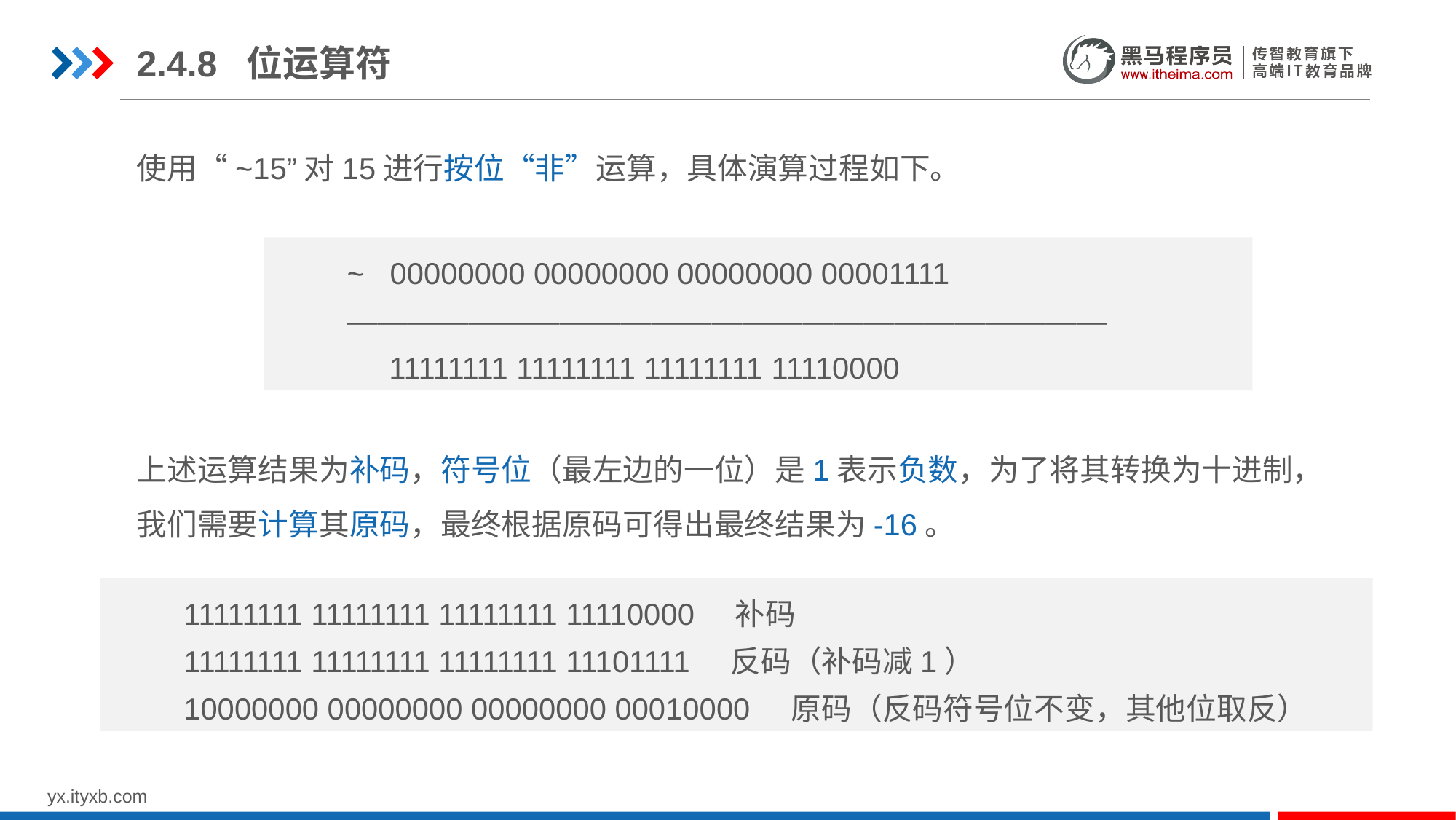

2.4.8  位运算符
使用“~15”对15进行按位“非”运算，具体演算过程如下。

~   00000000 00000000 00000000 00001111
—————————————————————————
     11111111 11111111 11111111 11110000
上述运算结果为补码，符号位（最左边的一位）是1表示负数，为了将其转换为十进制，我们需要计算其原码，最终根据原码可得出最终结果为-16。
11111111 11111111 11111111 11110000    补码
11111111 11111111 11111111 11101111    反码（补码减1）
10000000 00000000 00000000 00010000    原码（反码符号位不变，其他位取反）